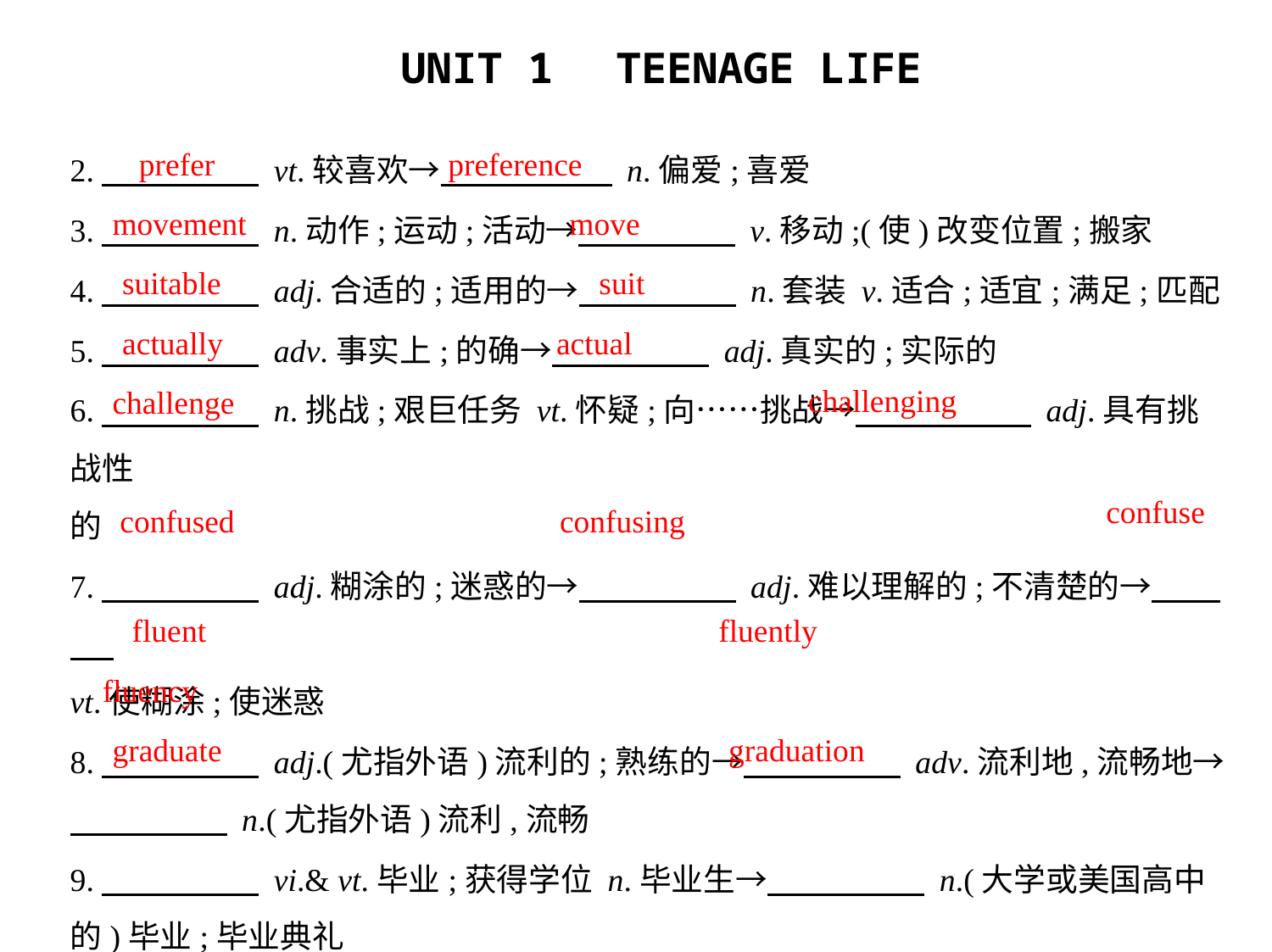

2.　　　　     vt.较喜欢→　　　  　     n.偏爱;喜爱
3.　　　　     n.动作;运动;活动→　　　　     v.移动;(使)改变位置;搬家
4.　　　　     adj.合适的;适用的→　　　　     n.套装 v.适合;适宜;满足;匹配
5.　　　　     adv.事实上;的确→　　　　     adj.真实的;实际的
6.　　　　     n.挑战;艰巨任务 vt.怀疑;向……挑战→　　        　    adj.具有挑战性
的
7.　　　　     adj.糊涂的;迷惑的→　　　　     adj.难以理解的;不清楚的→　            
vt.使糊涂;使迷惑
8.　　　　     adj.(尤指外语)流利的;熟练的→　　　　     adv.流利地,流畅地→
　　　　     n.(尤指外语)流利,流畅
9.　　　　     vi.& vt.毕业;获得学位 n.毕业生→　　　　     n.(大学或美国高中
的)毕业;毕业典礼
prefer
preference
movement
move
suitable
suit
actually
actual
challenging
challenge
confuse
confused
confusing
fluent
fluently
fluency
graduate
graduation